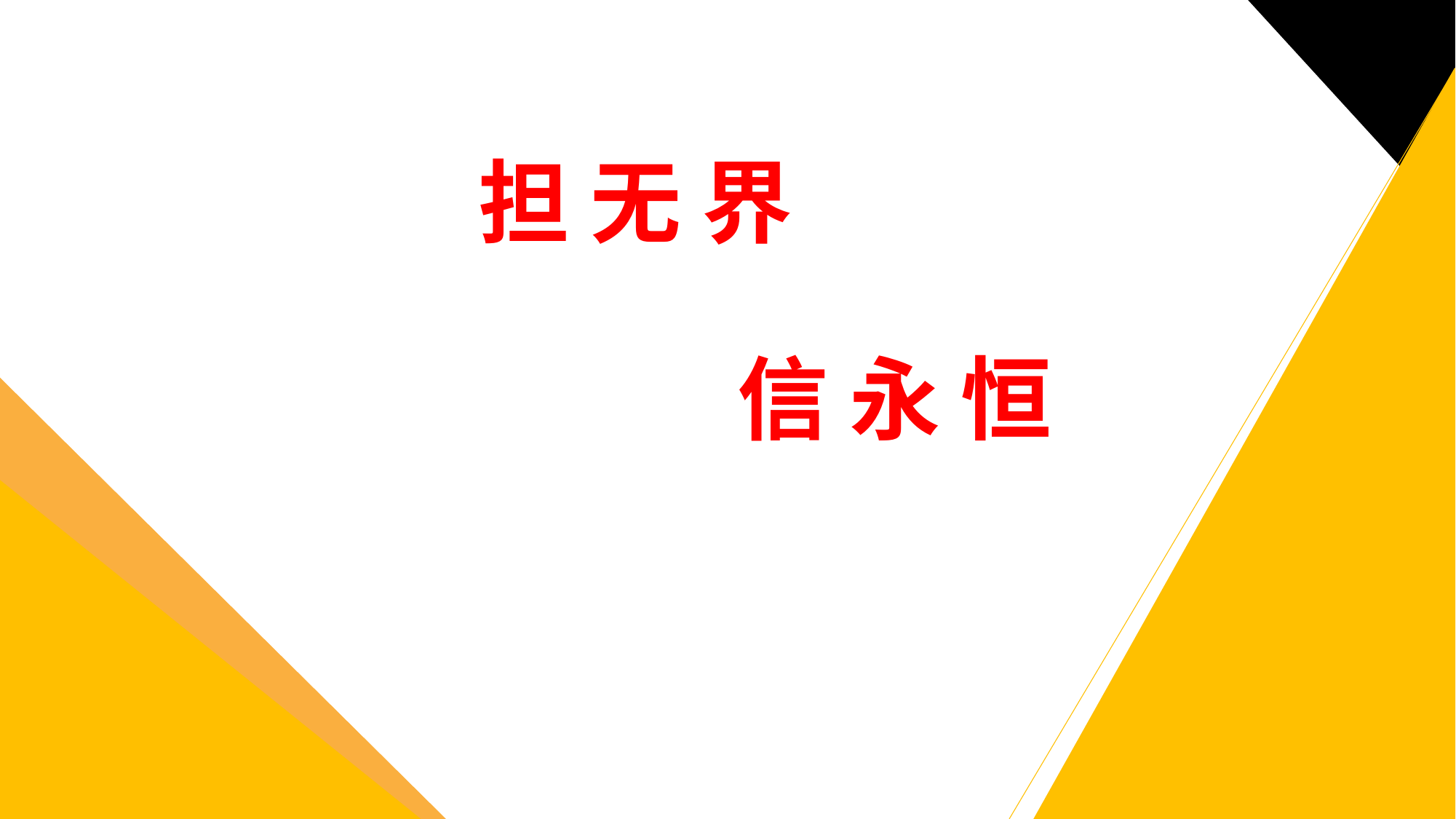

# 担 无 界 信 永 恒